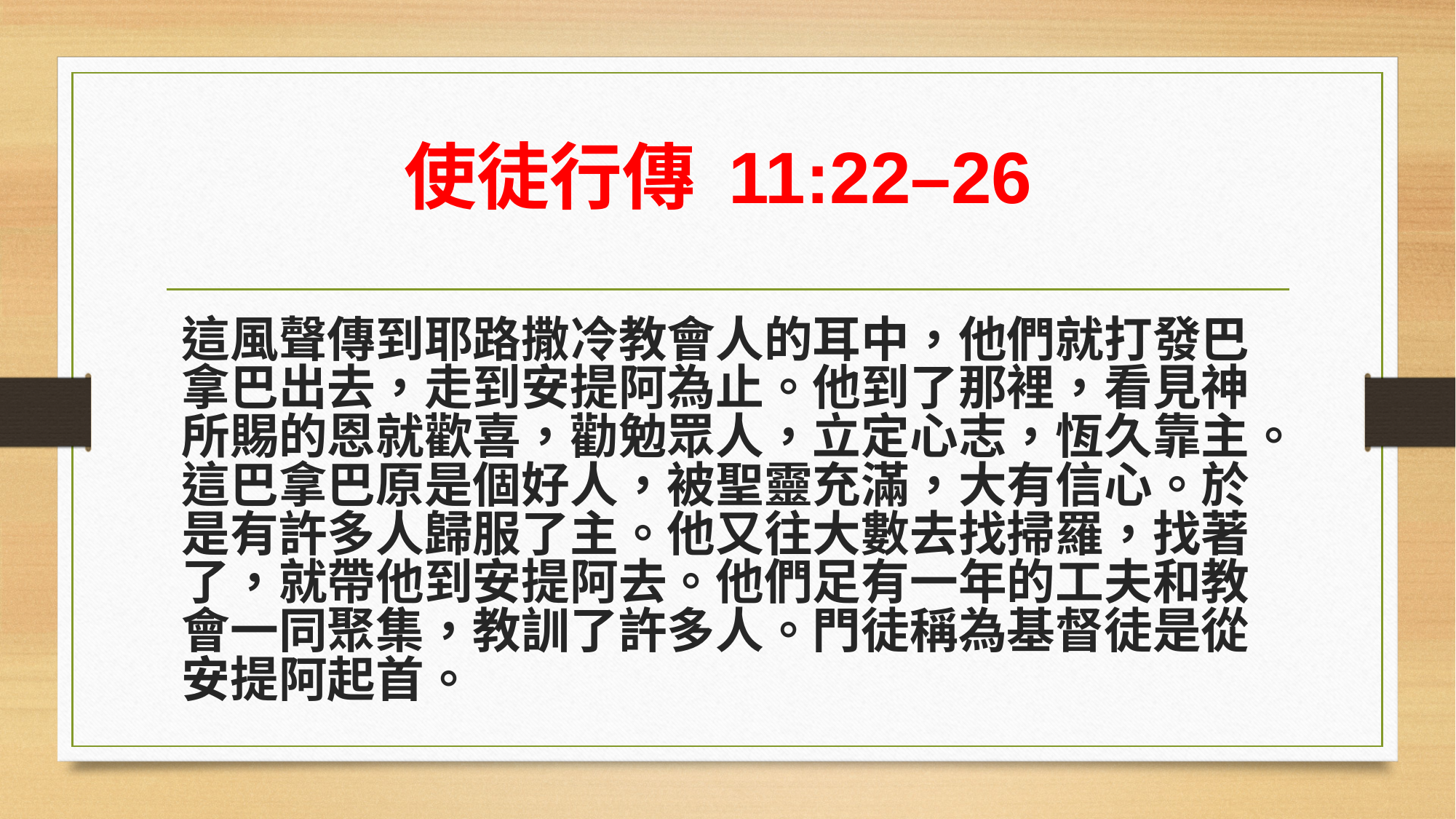

# 使徒行傳 11:22–26
這風聲傳到耶路撒冷教會人的耳中，他們就打發巴拿巴出去，走到安提阿為止。他到了那裡，看見神所賜的恩就歡喜，勸勉眾人，立定心志，恆久靠主。這巴拿巴原是個好人，被聖靈充滿，大有信心。於是有許多人歸服了主。他又往大數去找掃羅，找著了，就帶他到安提阿去。他們足有一年的工夫和教會一同聚集，教訓了許多人。門徒稱為基督徒是從安提阿起首。